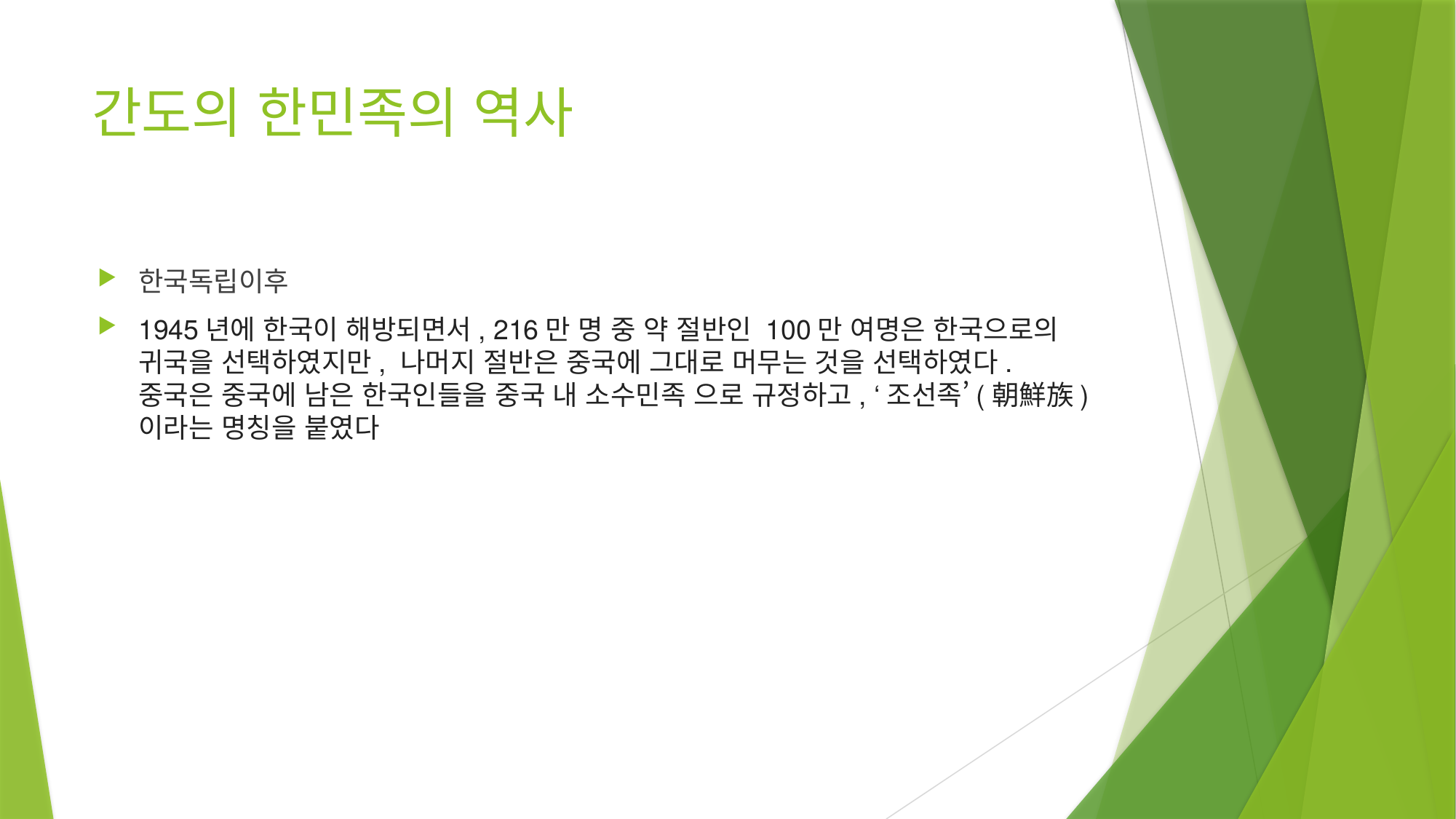

# 간도의 한민족의 역사
한국독립이후
1945년에 한국이 해방되면서, 216만 명 중 약 절반인 100만 여명은 한국으로의 귀국을 선택하였지만, 나머지 절반은 중국에 그대로 머무는 것을 선택하였다. 중국은 중국에 남은 한국인들을 중국 내 소수민족 으로 규정하고, ‘조선족’(朝鮮族)이라는 명칭을 붙였다